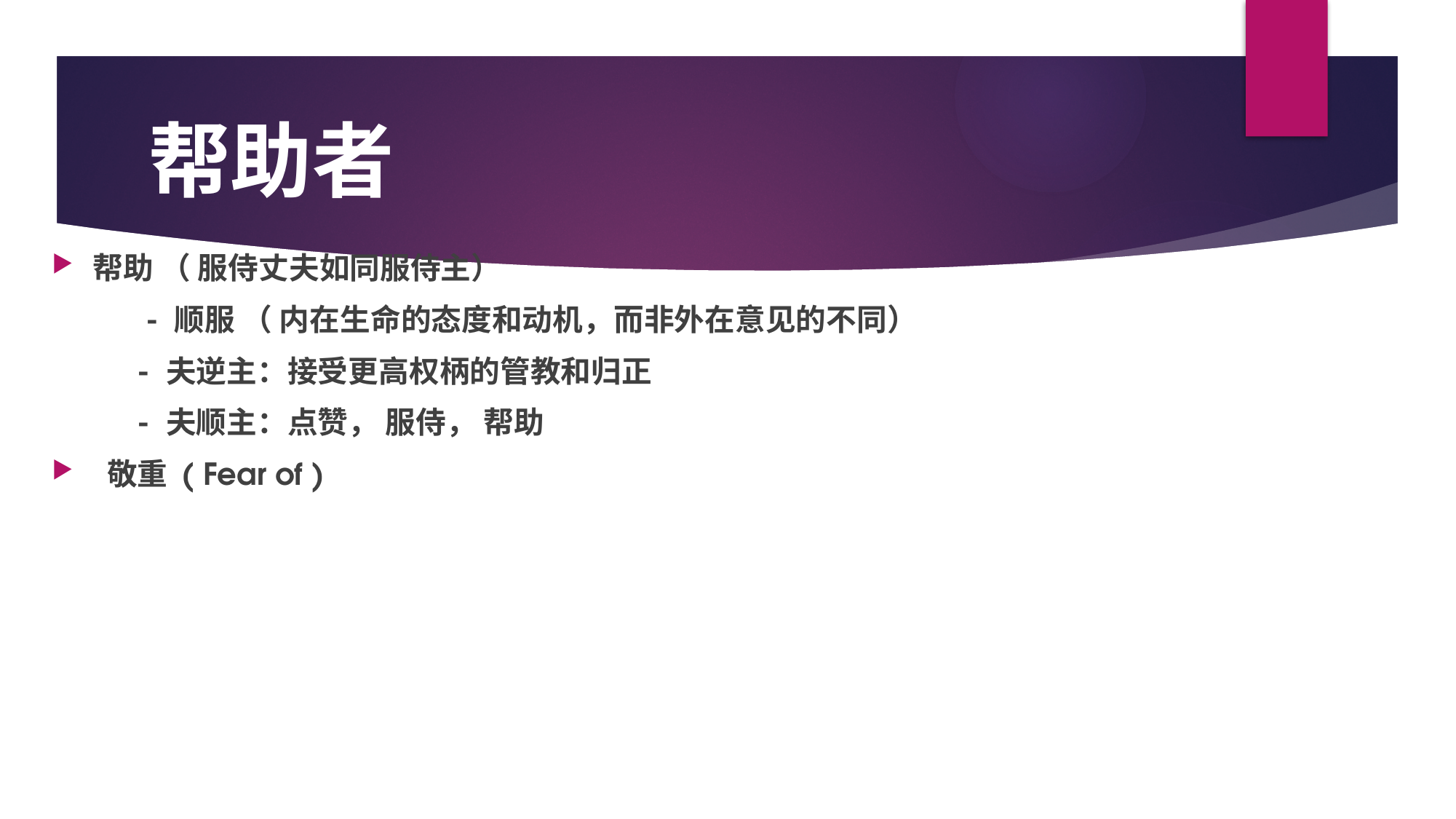

# 帮助者
帮助 （ 服侍丈夫如同服侍主）
           - 顺服 （ 内在生命的态度和动机，而非外在意见的不同）
          - 夫逆主：接受更高权柄的管教和归正
          - 夫顺主：点赞， 服侍， 帮助
 敬重 ( Fear of )